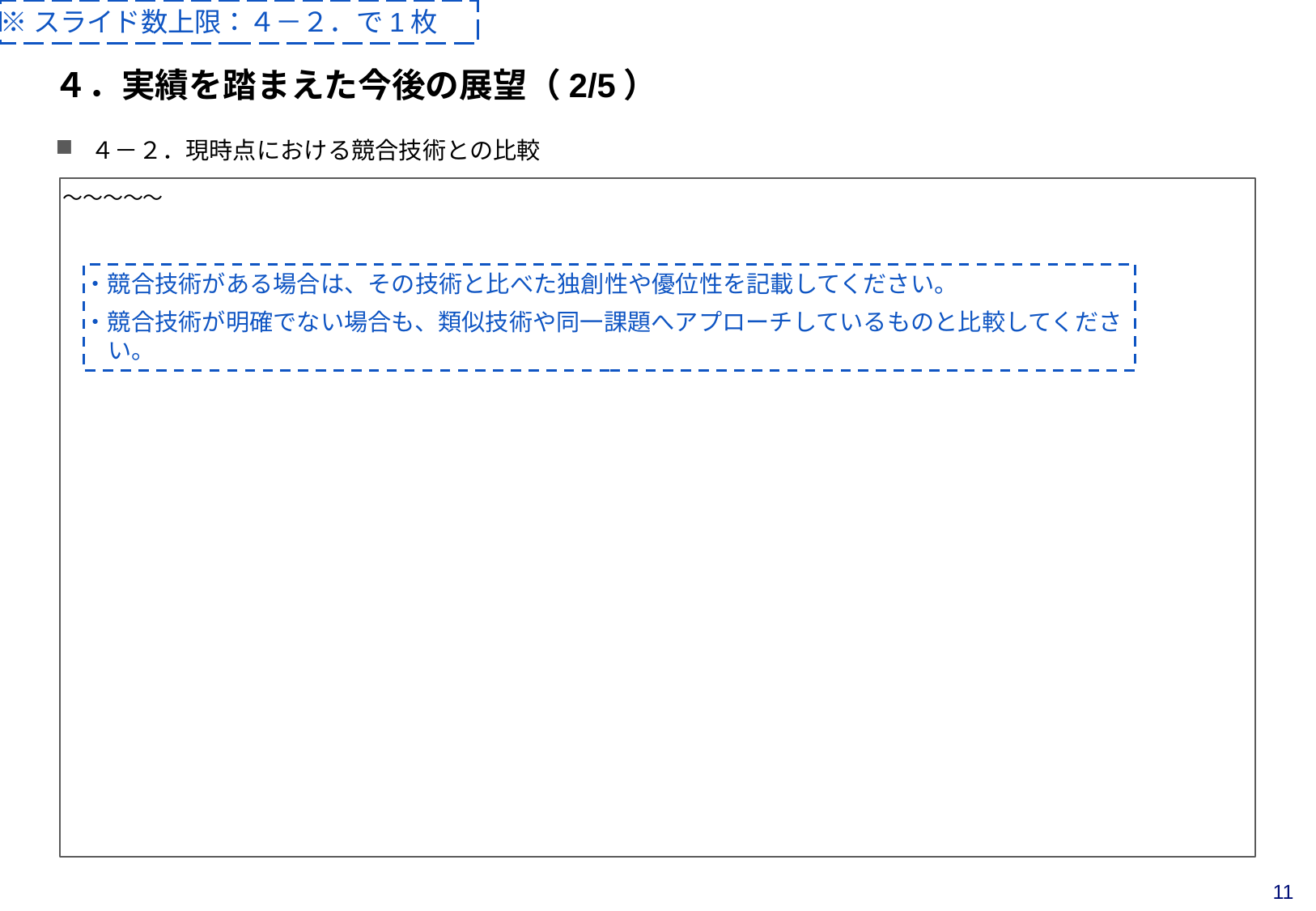

※スライド数上限：４－２．で1枚
# ４．実績を踏まえた今後の展望（2/5）
４－２．現時点における競合技術との比較
～～～～～
・競合技術がある場合は、その技術と比べた独創性や優位性を記載してください。
・競合技術が明確でない場合も、類似技術や同一課題へアプローチしているものと比較してください。